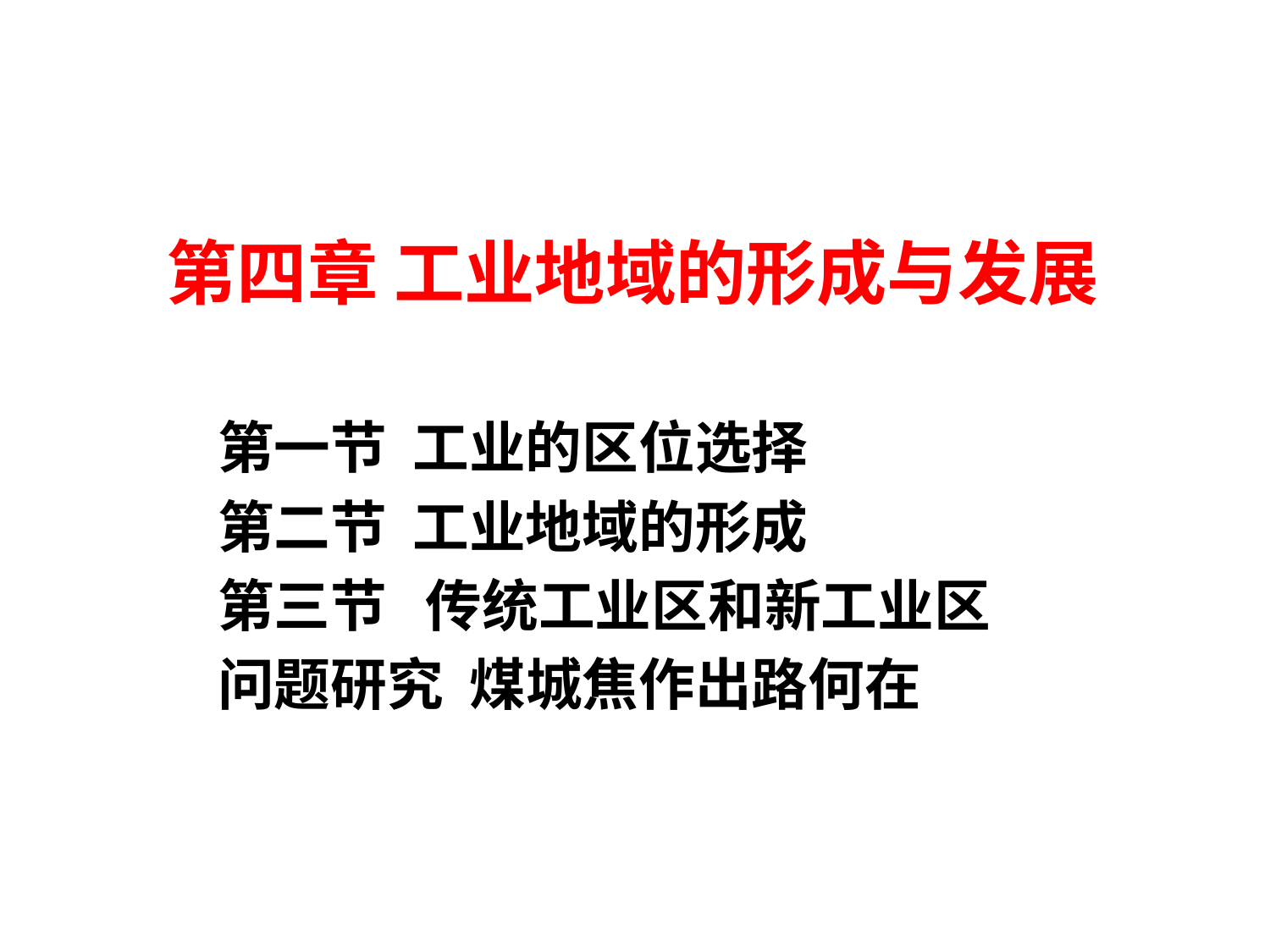

# 第四章 工业地域的形成与发展
第一节  工业的区位选择
第二节  工业地域的形成
第三节   传统工业区和新工业区
问题研究  煤城焦作出路何在